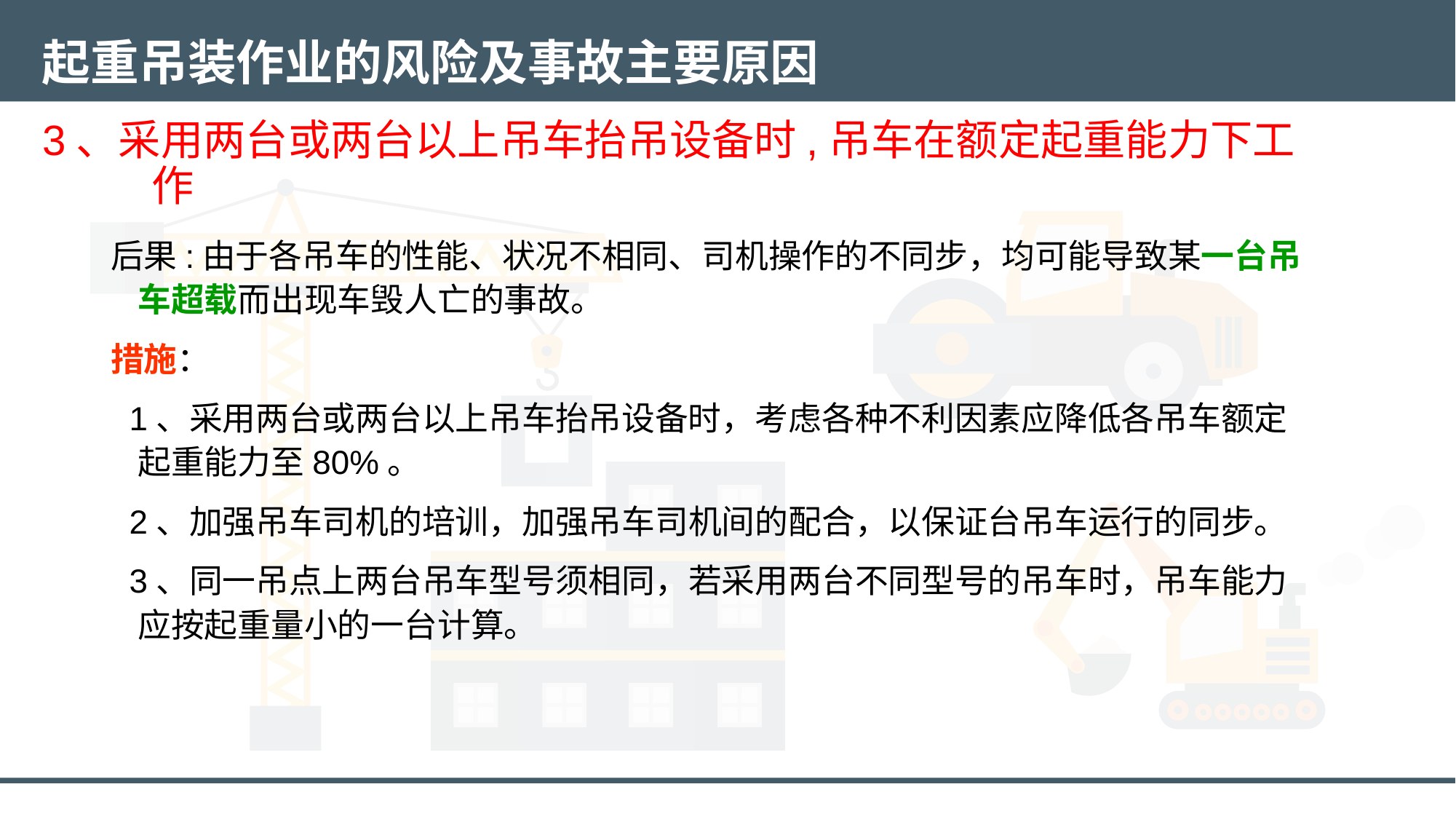

起重吊装作业的风险及事故主要原因
# 3、采用两台或两台以上吊车抬吊设备时,吊车在额定起重能力下工作
后果:由于各吊车的性能、状况不相同、司机操作的不同步，均可能导致某一台吊车超载而出现车毁人亡的事故。
措施：
  1、采用两台或两台以上吊车抬吊设备时，考虑各种不利因素应降低各吊车额定起重能力至80%。
  2、加强吊车司机的培训，加强吊车司机间的配合，以保证台吊车运行的同步。
  3、同一吊点上两台吊车型号须相同，若采用两台不同型号的吊车时，吊车能力应按起重量小的一台计算。